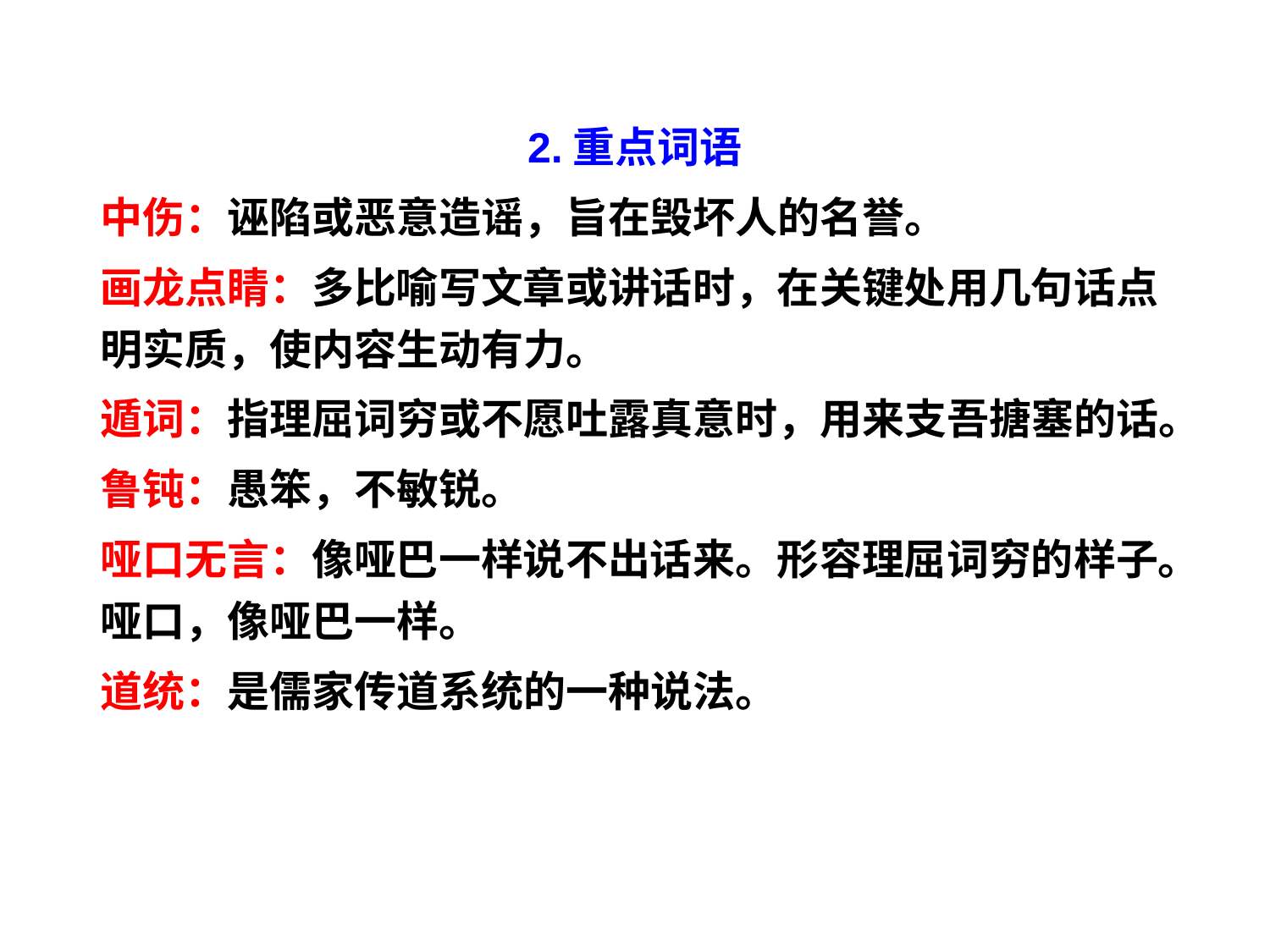

2.重点词语
中伤：诬陷或恶意造谣，旨在毁坏人的名誉。
画龙点睛：多比喻写文章或讲话时，在关键处用几句话点明实质，使内容生动有力。
遁词：指理屈词穷或不愿吐露真意时，用来支吾搪塞的话。
鲁钝：愚笨，不敏锐。
哑口无言：像哑巴一样说不出话来。形容理屈词穷的样子。哑口，像哑巴一样。
道统：是儒家传道系统的一种说法。